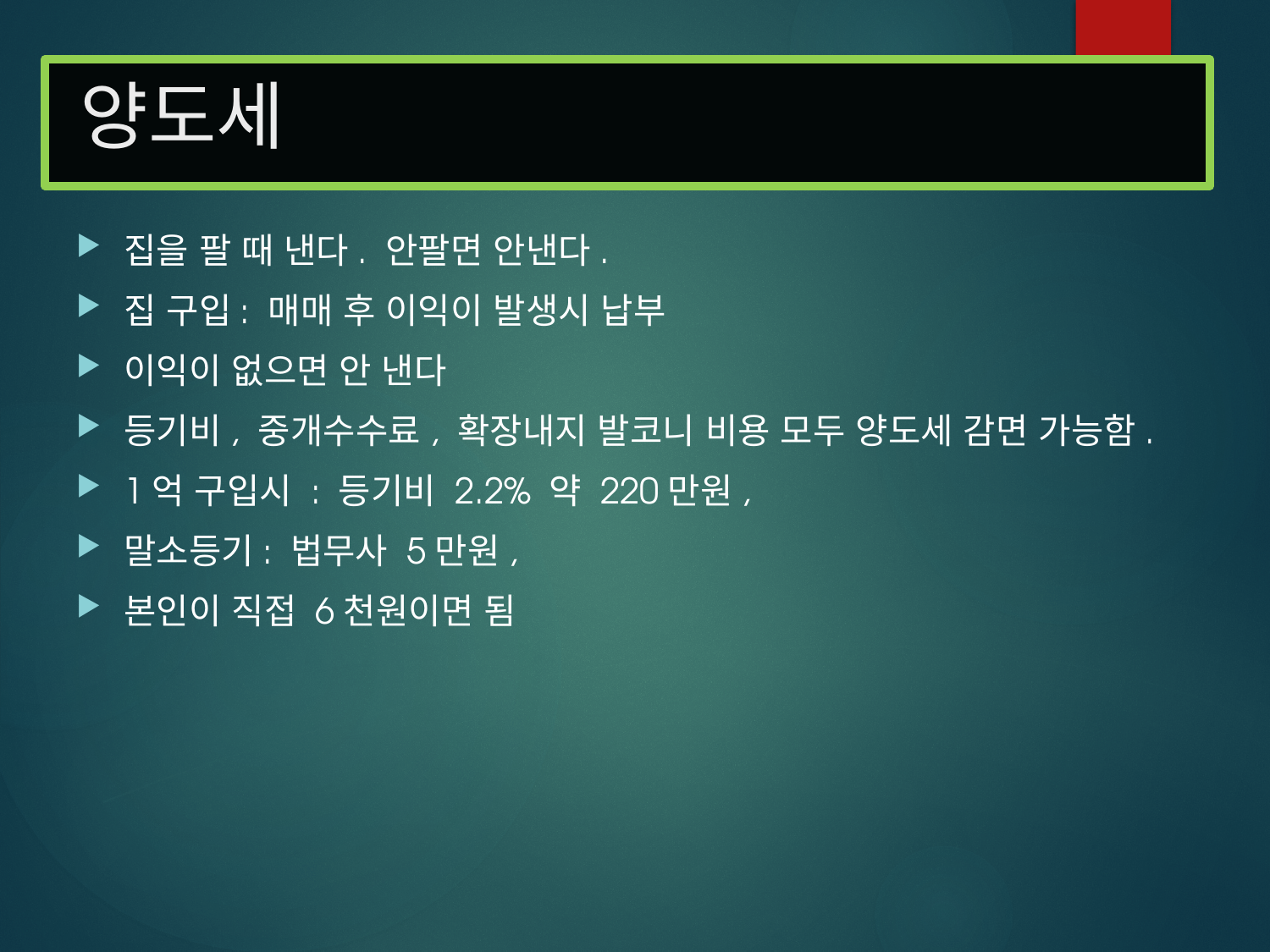

# 양도세
집을 팔 때 낸다. 안팔면 안낸다.
집 구입: 매매 후 이익이 발생시 납부
이익이 없으면 안 낸다
등기비, 중개수수료, 확장내지 발코니 비용 모두 양도세 감면 가능함.
1억 구입시 : 등기비 2.2% 약 220만원,
말소등기: 법무사 5만원,
본인이 직접 6천원이면 됨